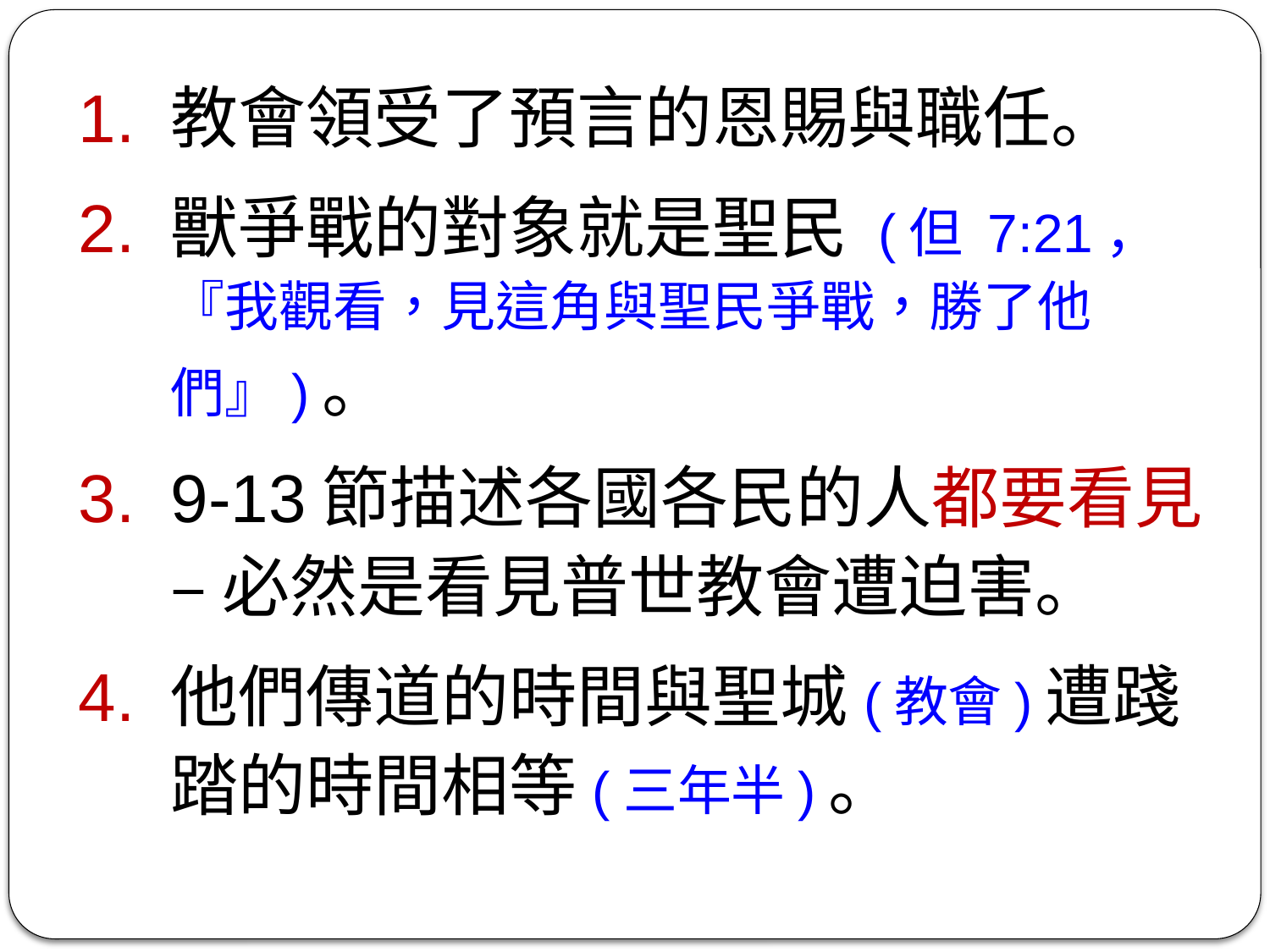

教會領受了預言的恩賜與職任。
獸爭戰的對象就是聖民 (但 7:21，『我觀看，見這角與聖民爭戰，勝了他們』)。
9-13節描述各國各民的人都要看見 – 必然是看見普世教會遭迫害。
他們傳道的時間與聖城(教會)遭踐踏的時間相等(三年半)。